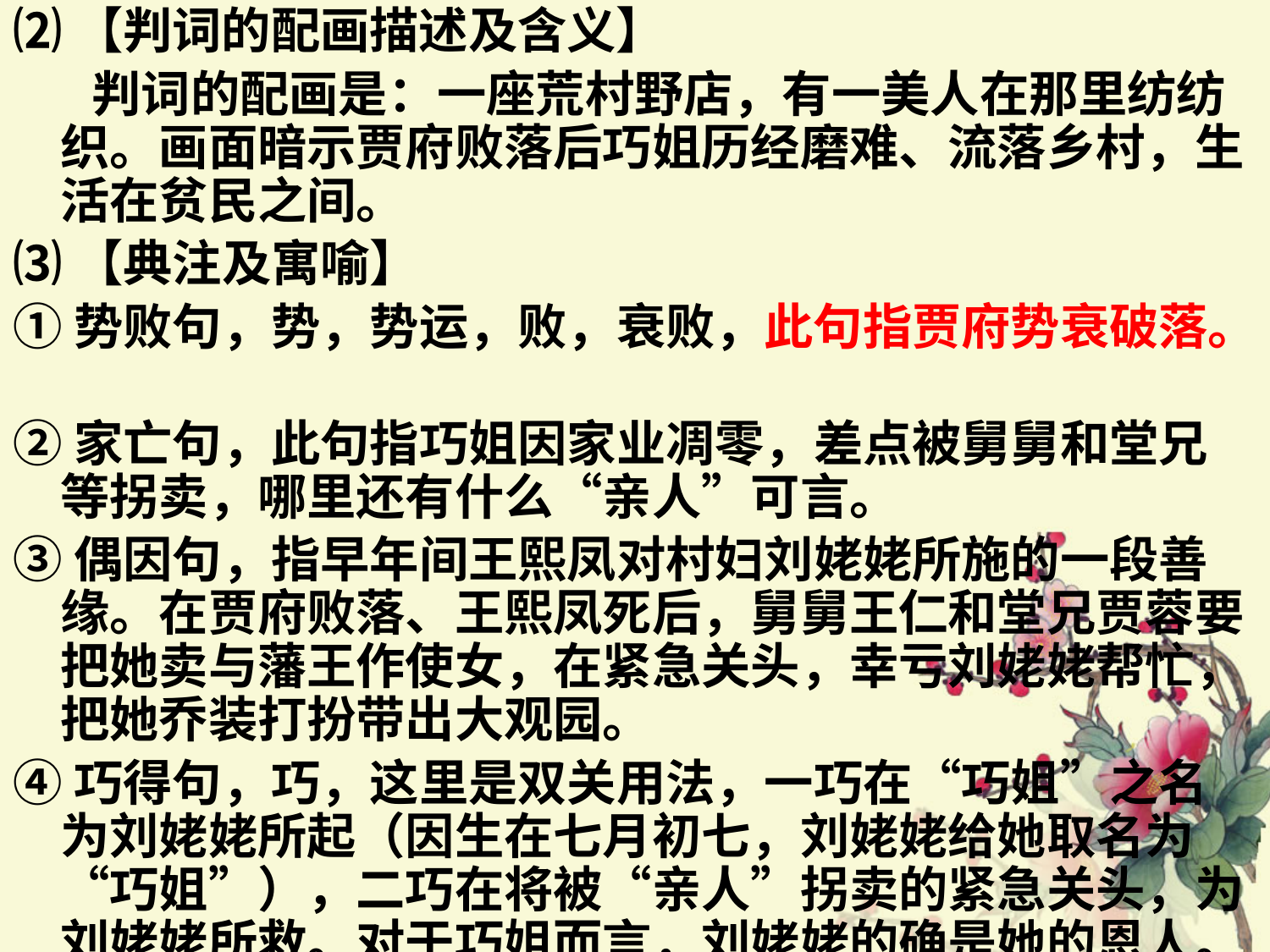

⑵【判词的配画描述及含义】
      判词的配画是：一座荒村野店，有一美人在那里纺纺织。画面暗示贾府败落后巧姐历经磨难、流落乡村，生活在贫民之间。
⑶【典注及寓喻】
①势败句，势，势运，败，衰败，此句指贾府势衰破落。
②家亡句，此句指巧姐因家业凋零，差点被舅舅和堂兄等拐卖，哪里还有什么“亲人”可言。
③偶因句，指早年间王熙凤对村妇刘姥姥所施的一段善缘。在贾府败落、王熙凤死后，舅舅王仁和堂兄贾蓉要把她卖与藩王作使女，在紧急关头，幸亏刘姥姥帮忙，把她乔装打扮带出大观园。
④巧得句，巧，这里是双关用法，一巧在“巧姐”之名为刘姥姥所起（因生在七月初七，刘姥姥给她取名为“巧姐”），二巧在将被“亲人”拐卖的紧急关头，为刘姥姥所救。对于巧姐而言，刘姥姥的确是她的恩人。